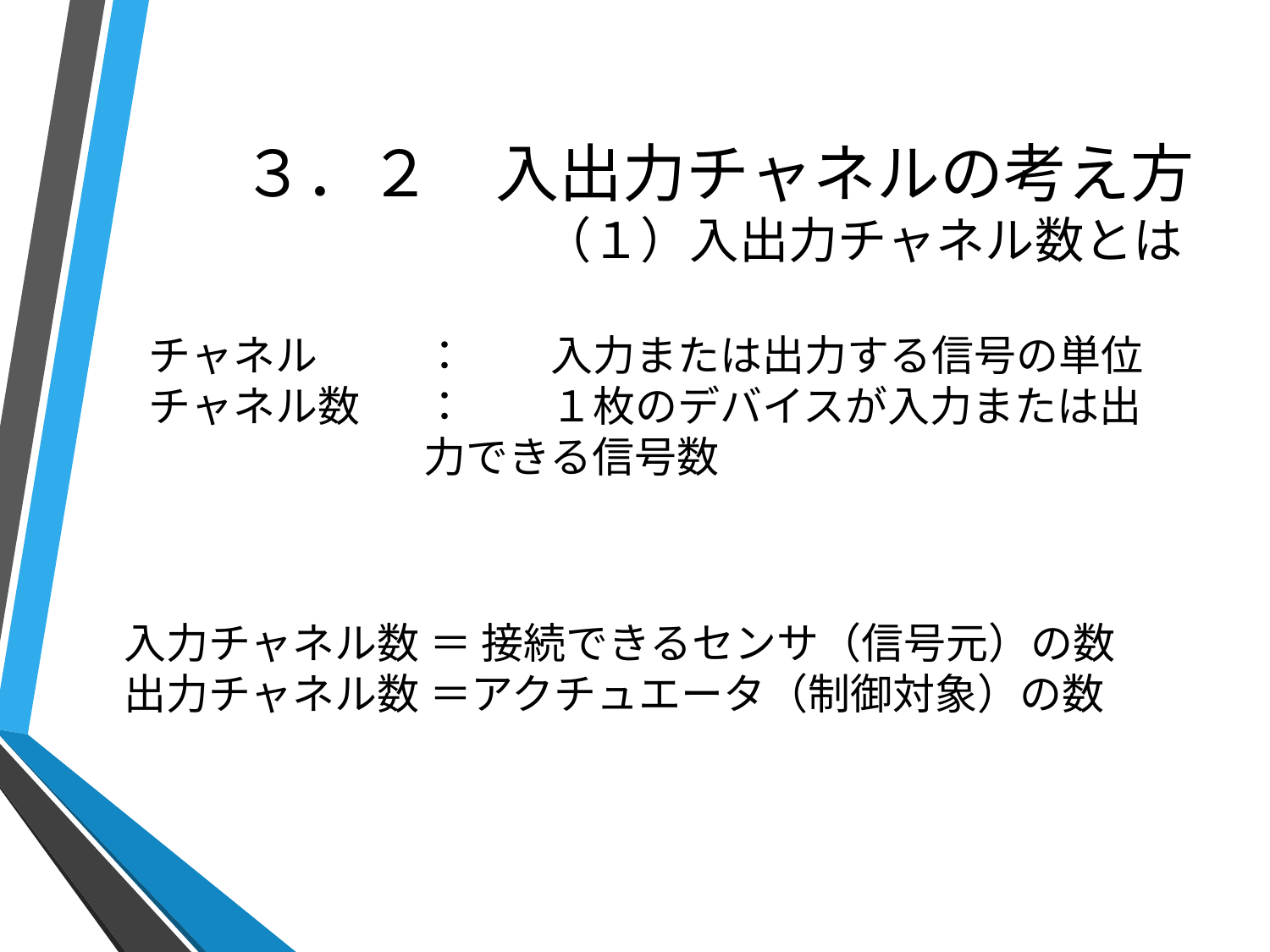

# ３．２　入出力チャネルの考え方 （１）入出力チャネル数とは
チャネル	：	入力または出力する信号の単位
チャネル数	：	１枚のデバイスが入力または出力できる信号数

入力チャネル数 ＝ 接続できるセンサ（信号元）の数
出力チャネル数 ＝アクチュエータ（制御対象）の数